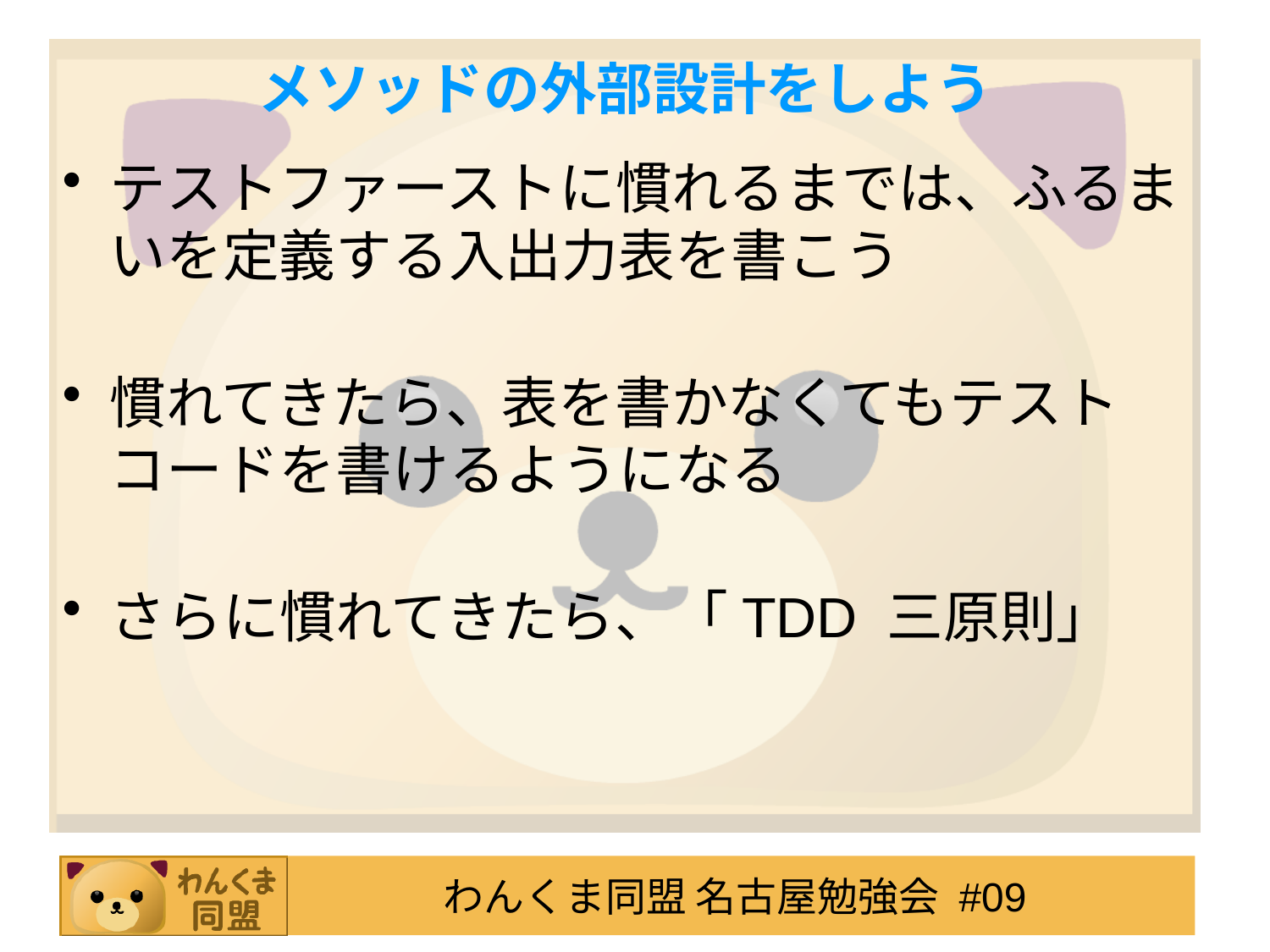

# メソッドの外部設計をしよう
テストファーストに慣れるまでは、ふるまいを定義する入出力表を書こう
慣れてきたら、表を書かなくてもテストコードを書けるようになる
さらに慣れてきたら、「TDD 三原則」